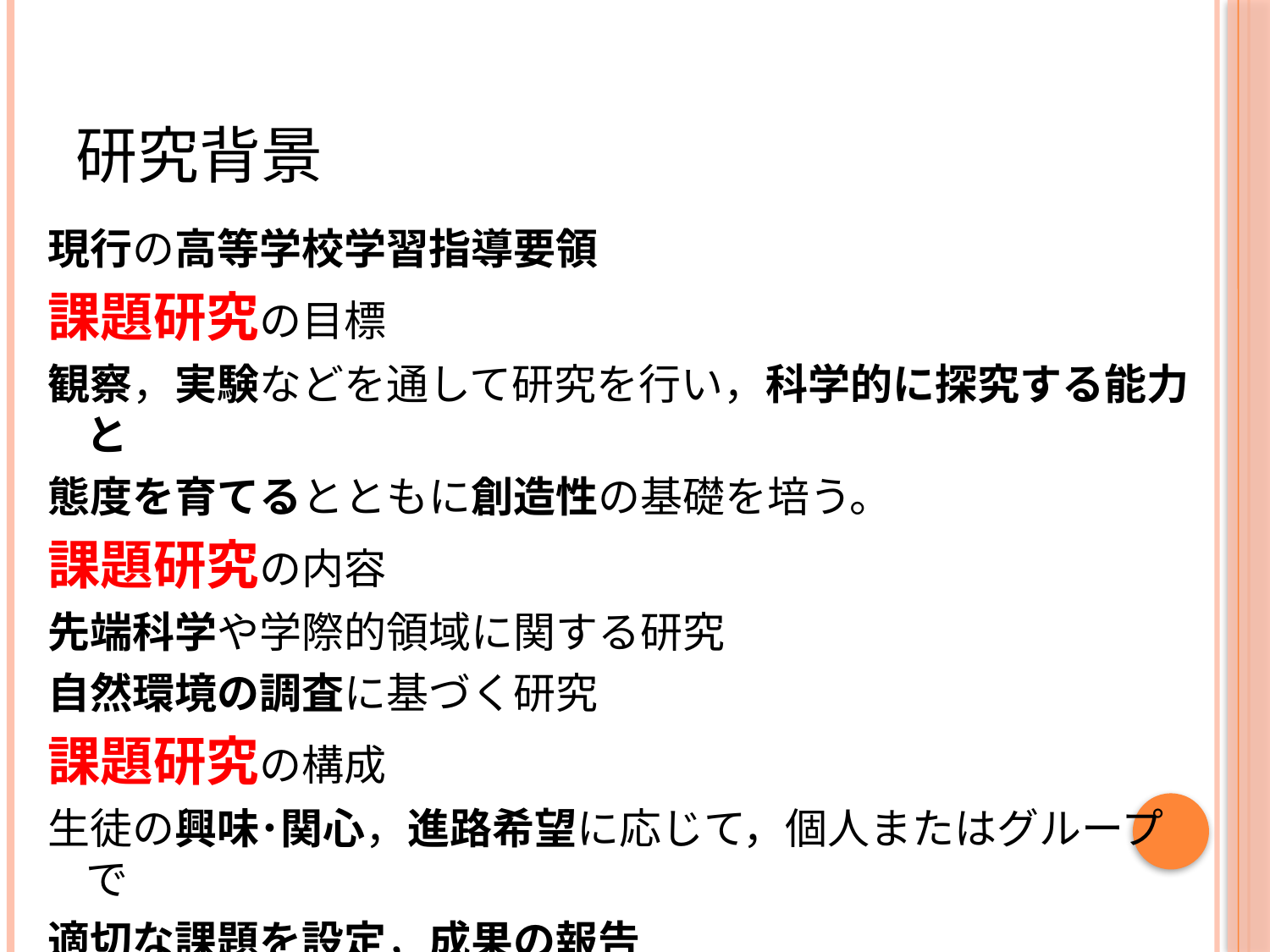

# 研究背景
現行の高等学校学習指導要領
課題研究の目標
観察，実験などを通して研究を行い，科学的に探究する能力と
態度を育てるとともに創造性の基礎を培う。
課題研究の内容
先端科学や学際的領域に関する研究
自然環境の調査に基づく研究
課題研究の構成
生徒の興味･関心，進路希望に応じて，個人またはグループで
適切な課題を設定，成果の報告
大学や研究機関などと積極的に連携，協力を図る